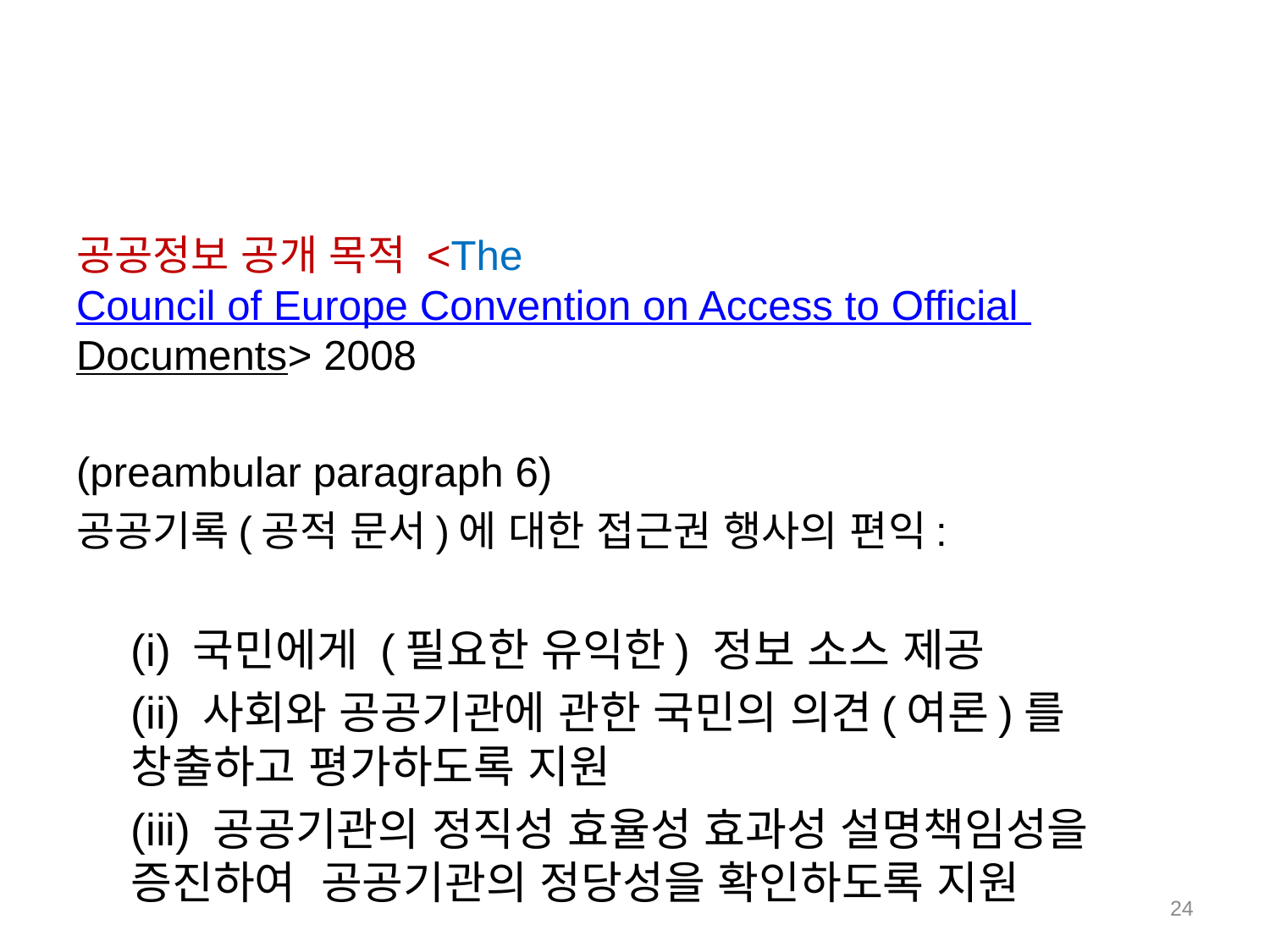

#
공공정보 공개 목적 <The Council of Europe Convention on Access to Official Documents> 2008

(preambular paragraph 6)
공공기록(공적 문서)에 대한 접근권 행사의 편익:

(i) 국민에게 (필요한 유익한) 정보 소스 제공
(ii) 사회와 공공기관에 관한 국민의 의견(여론)를 창출하고 평가하도록 지원
(iii) 공공기관의 정직성 효율성 효과성 설명책임성을 증진하여  공공기관의 정당성을 확인하도록 지원

24